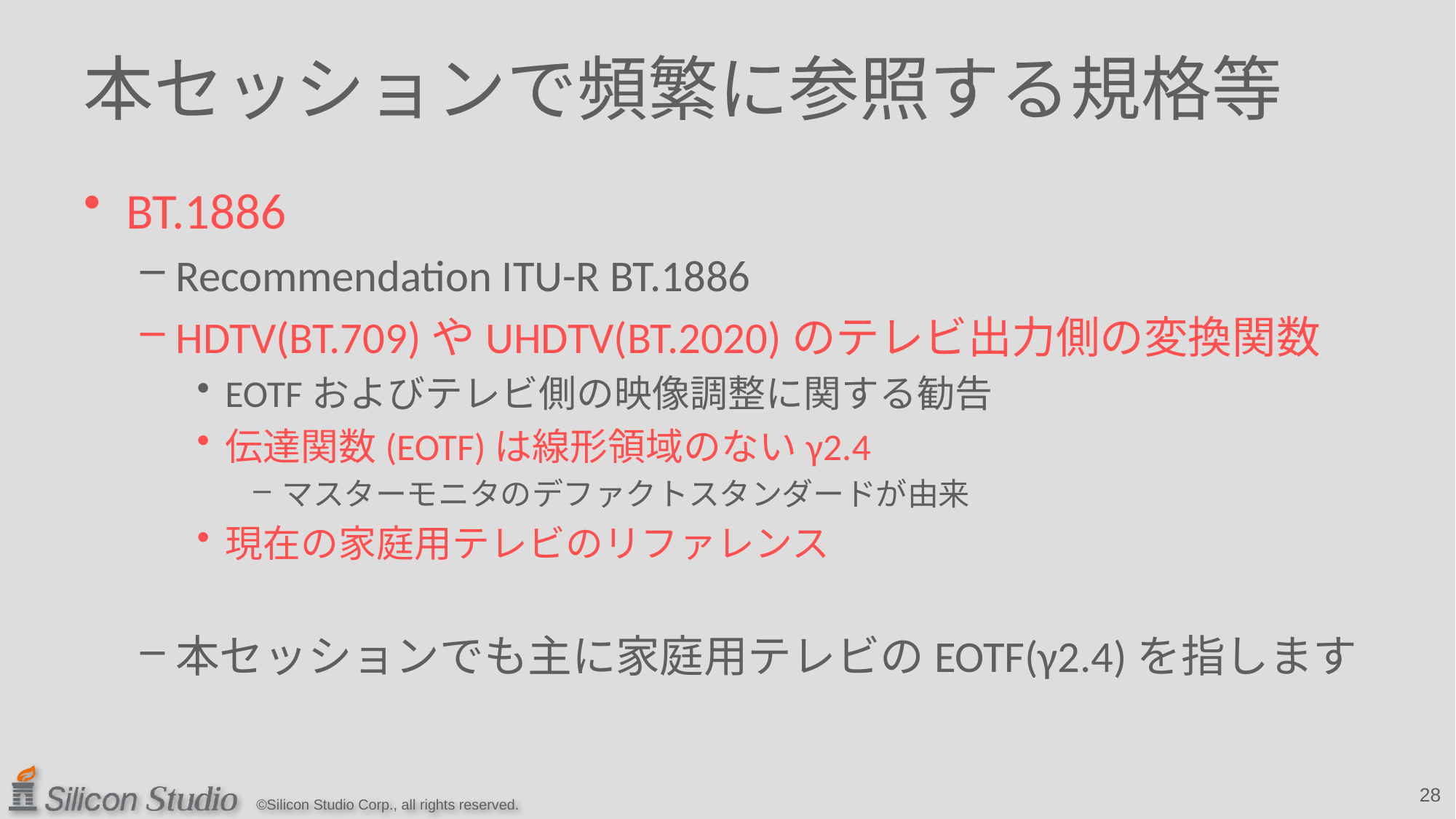

# 本セッションで頻繁に参照する規格等
BT.1886
Recommendation ITU-R BT.1886
HDTV(BT.709)やUHDTV(BT.2020)のテレビ出力側の変換関数
EOTFおよびテレビ側の映像調整に関する勧告
伝達関数(EOTF)は線形領域のないγ2.4
マスターモニタのデファクトスタンダードが由来
現在の家庭用テレビのリファレンス

本セッションでも主に家庭用テレビのEOTF(γ2.4)を指します
28